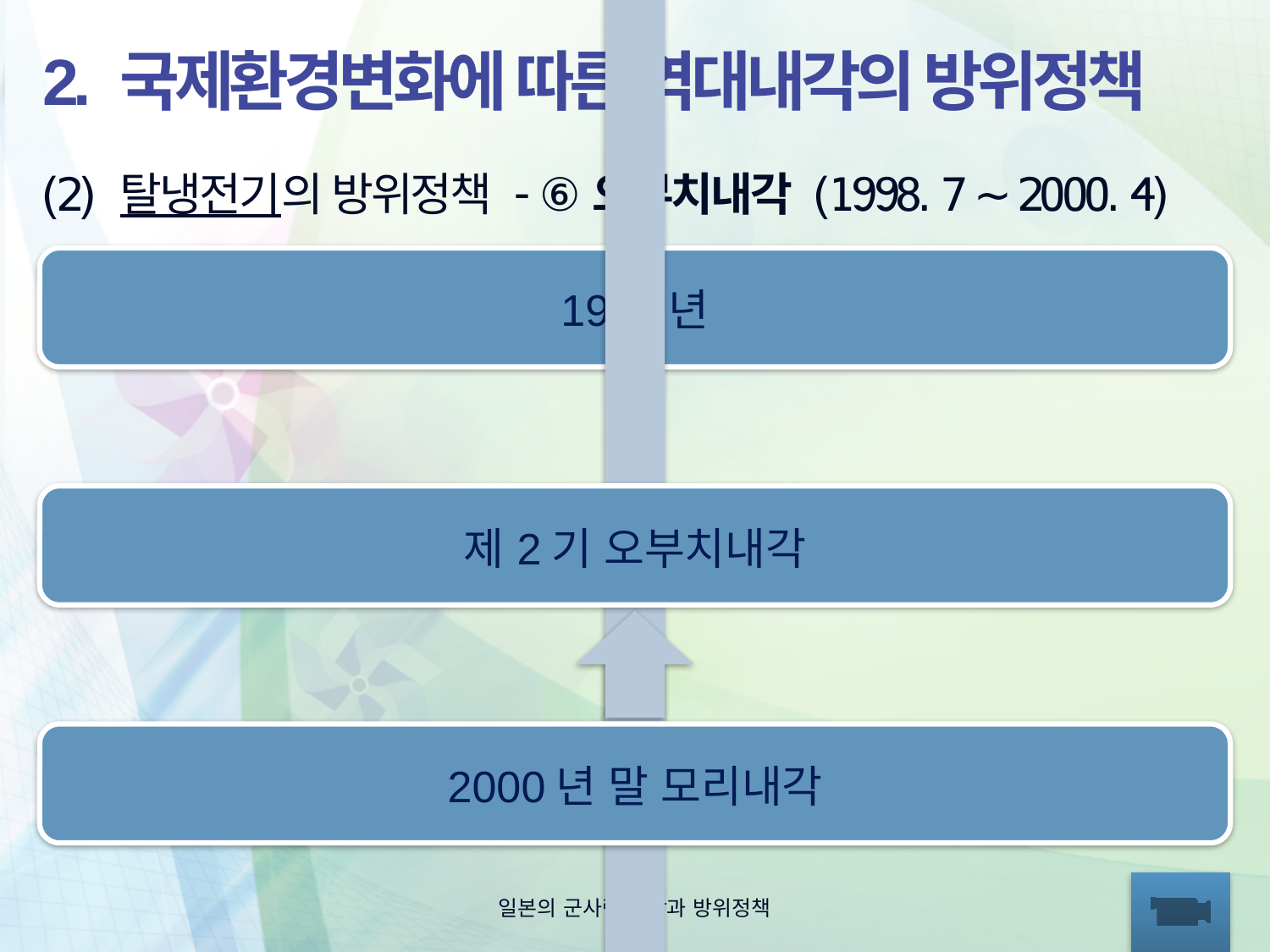

# 2. 국제환경변화에 따른 역대내각의 방위정책
(2) 탈냉전기의 방위정책 - ⑥오부치내각 (1998. 7 ~ 2000. 4)
1999년
제2기 오부치내각
2000년 말 모리내각

일본의 군사력 증강과 방위정책
23